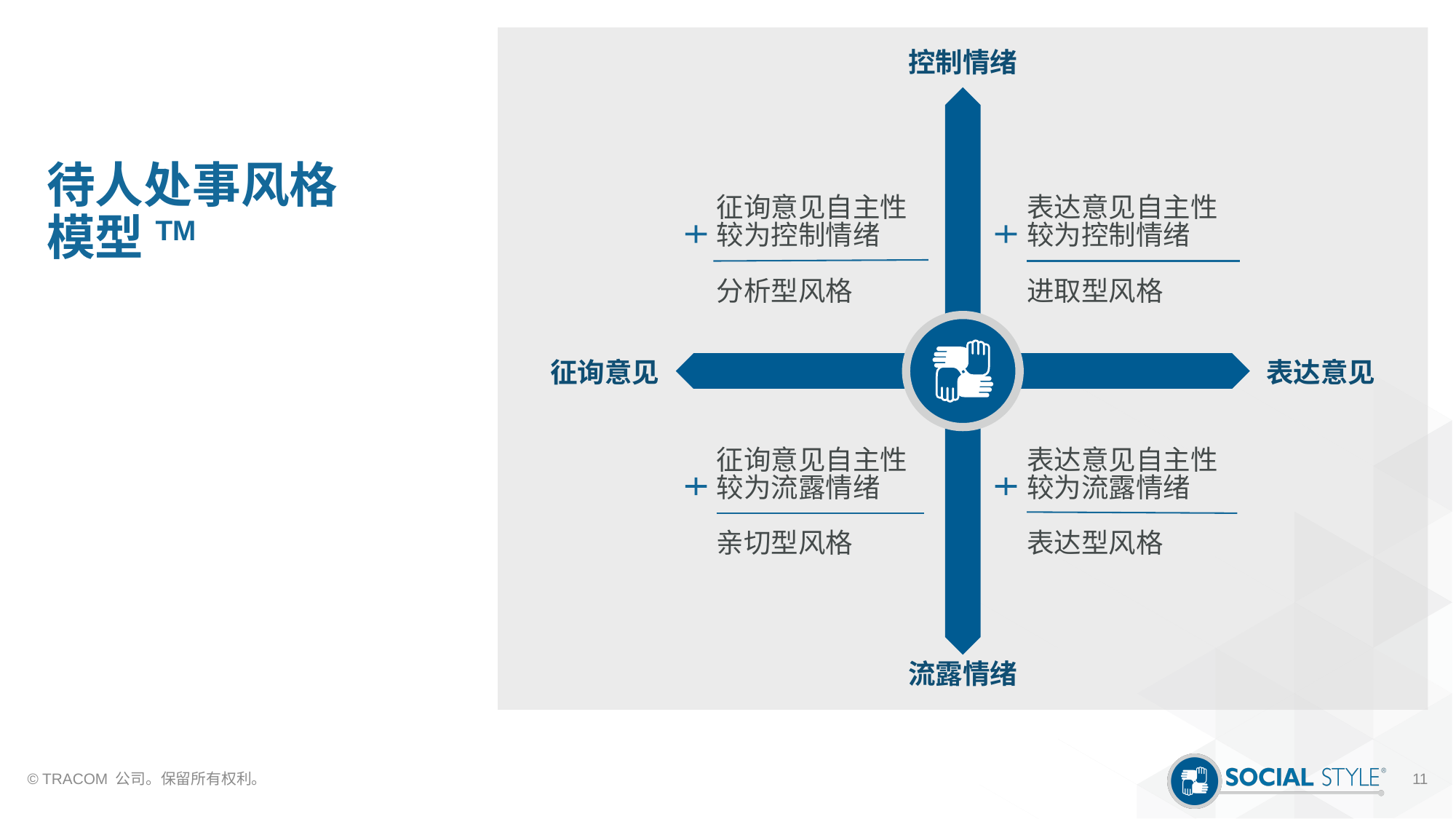

控制情绪

# 待人处事风格模型TM
征询意见自主性
较为控制情绪

分析型风格

表达意见自主性
较为控制情绪

进取型风格

表达意见
征询意见
征询意见自主性
较为流露情绪

亲切型风格

表达意见自主性
较为流露情绪

表达型风格

流露情绪
© TRACOM 公司。保留所有权利。
11